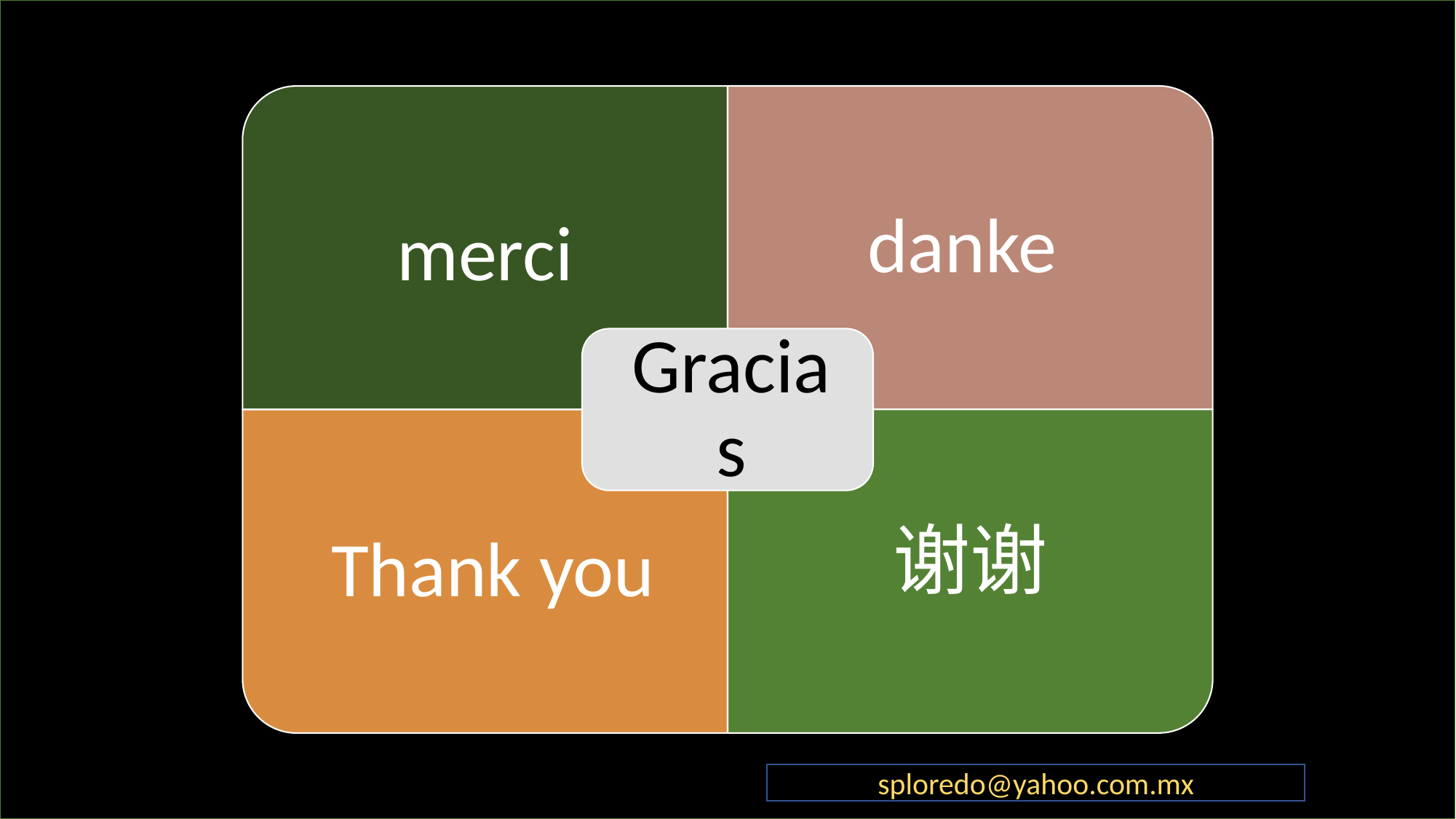

merci
danke
Thank you
谢谢
Gracias
sploredo@yahoo.com.mx